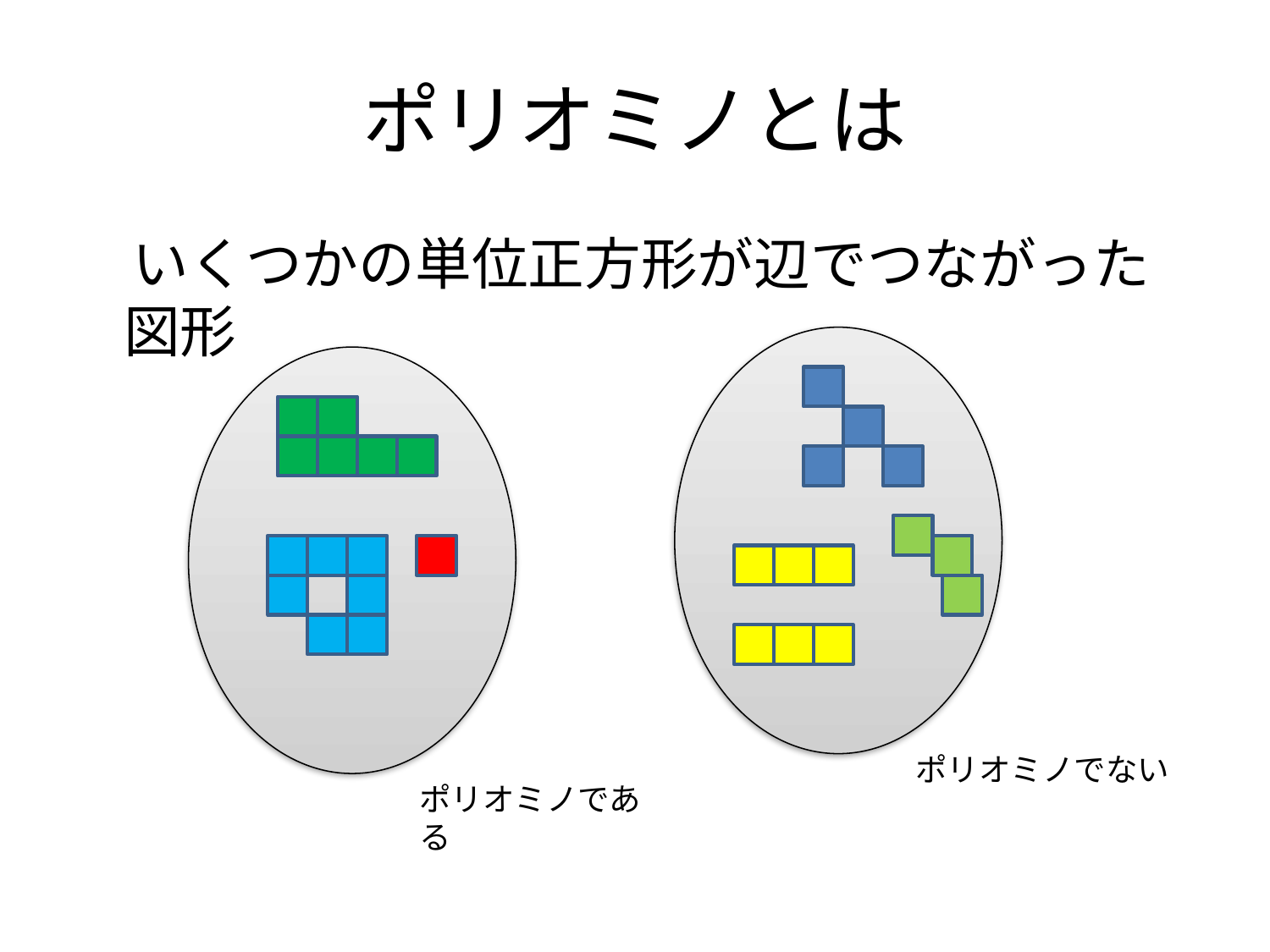

# ポリオミノとは
　いくつかの単位正方形が辺でつながった図形

ポリオミノでない
ポリオミノである